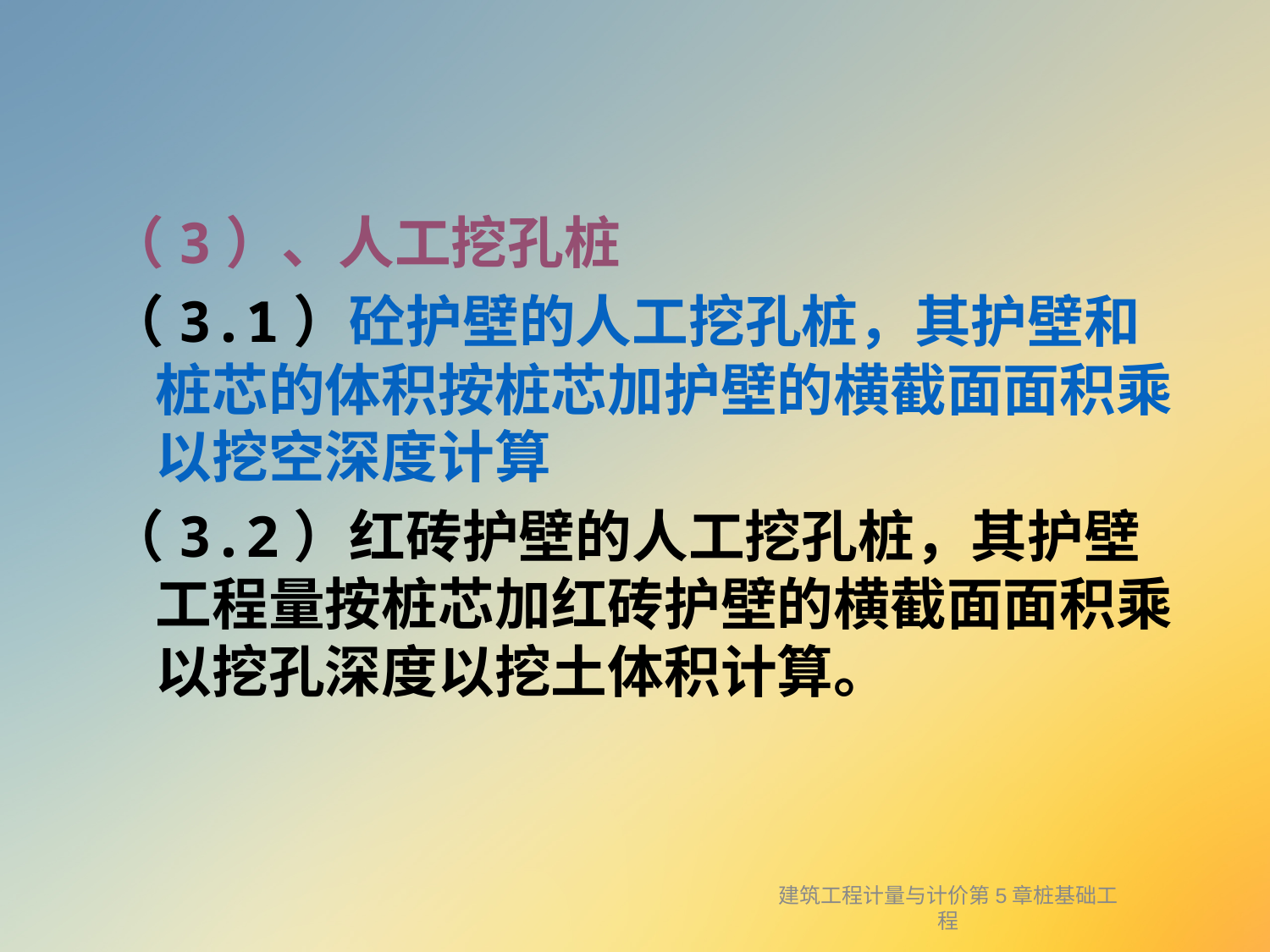

（3）、人工挖孔桩
（3.1）砼护壁的人工挖孔桩，其护壁和桩芯的体积按桩芯加护壁的横截面面积乘以挖空深度计算
（3.2）红砖护壁的人工挖孔桩，其护壁工程量按桩芯加红砖护壁的横截面面积乘以挖孔深度以挖土体积计算。
建筑工程计量与计价第5章桩基础工程